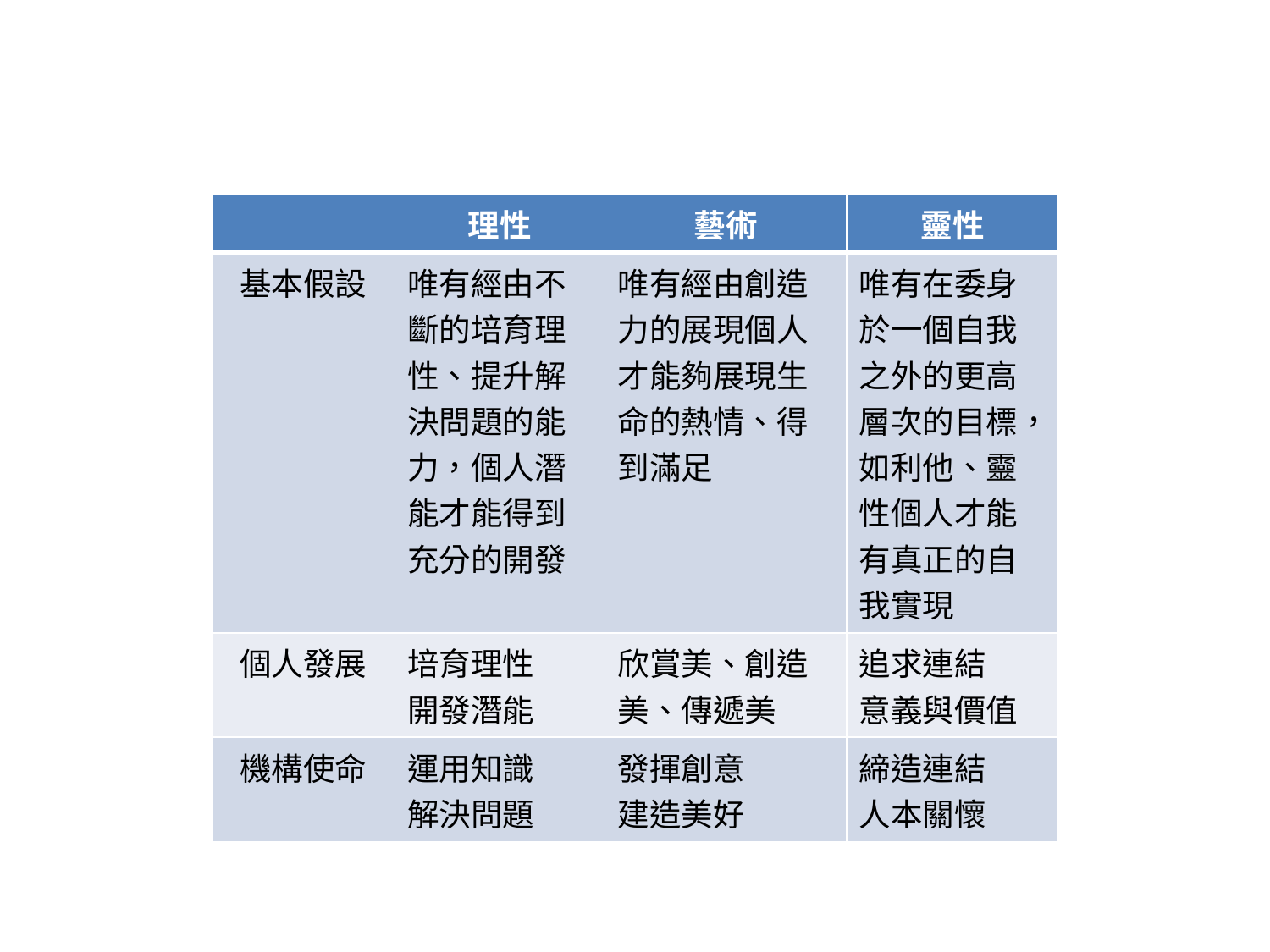

|  | 理性 | 藝術 | 靈性 |
| --- | --- | --- | --- |
| 基本假設 | 唯有經由不斷的培育理性、提升解決問題的能力，個人潛能才能得到充分的開發 | 唯有經由創造力的展現個人才能夠展現生命的熱情、得到滿足 | 唯有在委身於一個自我之外的更高層次的目標，如利他、靈性個人才能有真正的自我實現 |
| 個人發展 | 培育理性 開發潛能 | 欣賞美、創造美、傳遞美 | 追求連結 意義與價值 |
| 機構使命 | 運用知識 解決問題 | 發揮創意 建造美好 | 締造連結 人本關懷 |